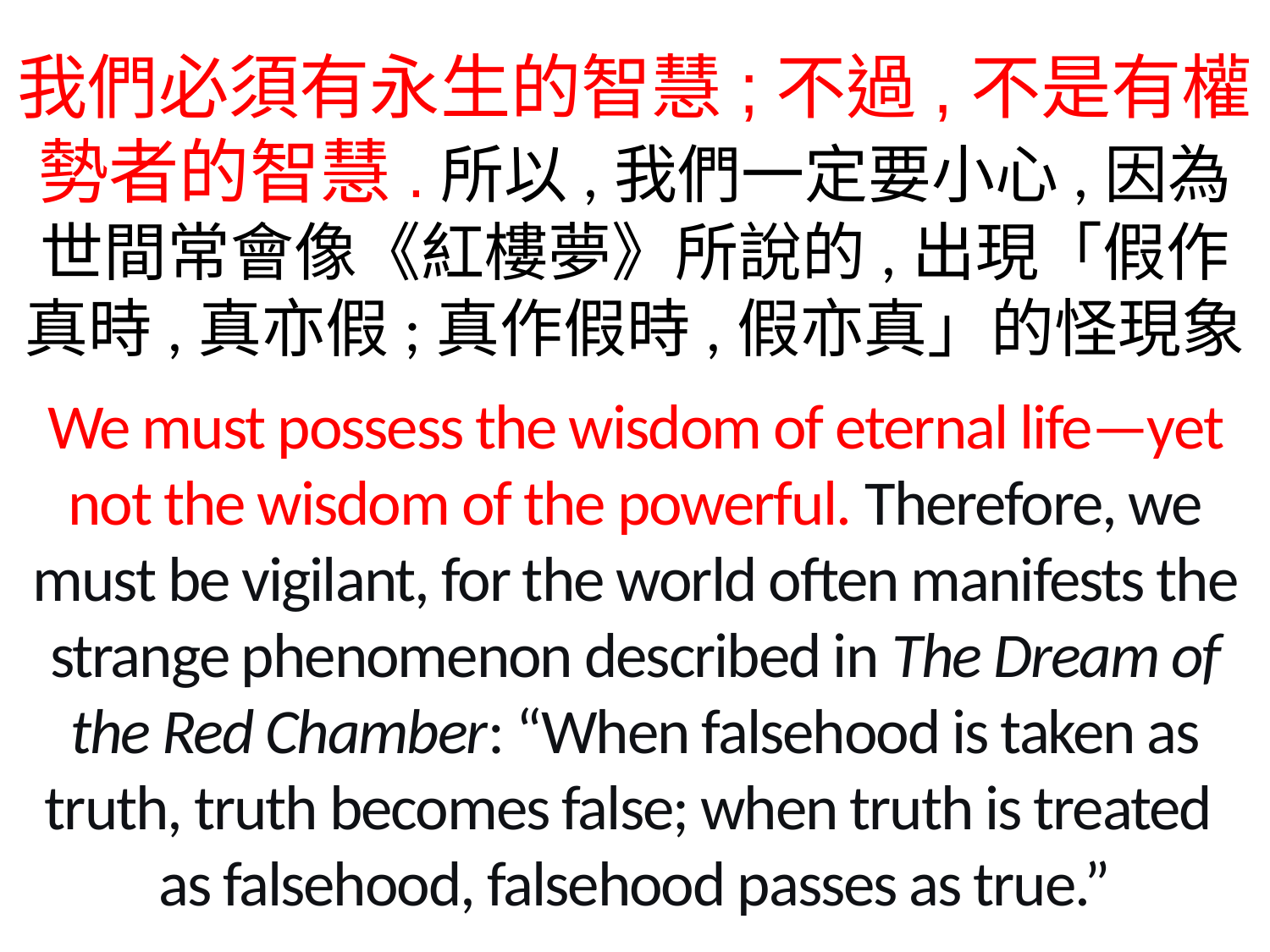

我們必須有永生的智慧;不過,不是有權勢者的智慧.所以,我們一定要小心,因為世間常會像《紅樓夢》所說的,出現「假作真時,真亦假;真作假時,假亦真」的怪現象
We must possess the wisdom of eternal life—yet not the wisdom of the powerful. Therefore, we must be vigilant, for the world often manifests the strange phenomenon described in The Dream of the Red Chamber: “When falsehood is taken as truth, truth becomes false; when truth is treated
as falsehood, falsehood passes as true.”